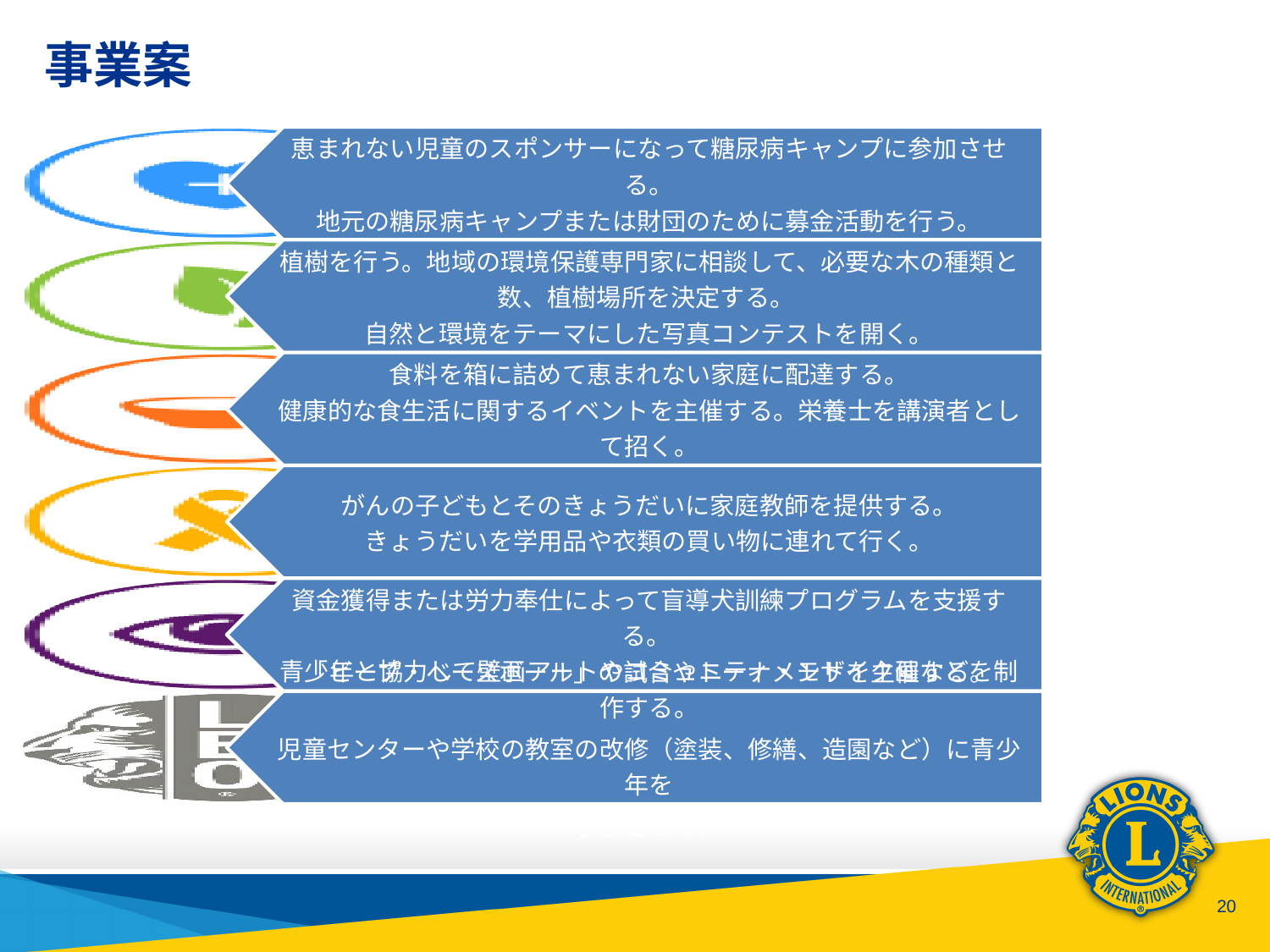

# 事業案
恵まれない児童のスポンサーになって糖尿病キャンプに参加させる。
地元の糖尿病キャンプまたは財団のために募金活動を行う。
植樹を行う。地域の環境保護専門家に相談して、必要な木の種類と数、植樹場所を決定する。
自然と環境をテーマにした写真コンテストを開く。
食料を箱に詰めて恵まれない家庭に配達する。
健康的な食生活に関するイベントを主催する。栄養士を講演者として招く。
がんの子どもとそのきょうだいに家庭教師を提供する。
きょうだいを学用品や衣類の買い物に連れて行く。
資金獲得または労力奉仕によって盲導犬訓練プログラムを支援する。
「ビープ・ベースボール」の試合やトーナメントを主催する。
児童センターや学校の教室の改修（塗装、修繕、造園など）に青少年を
参加させる。